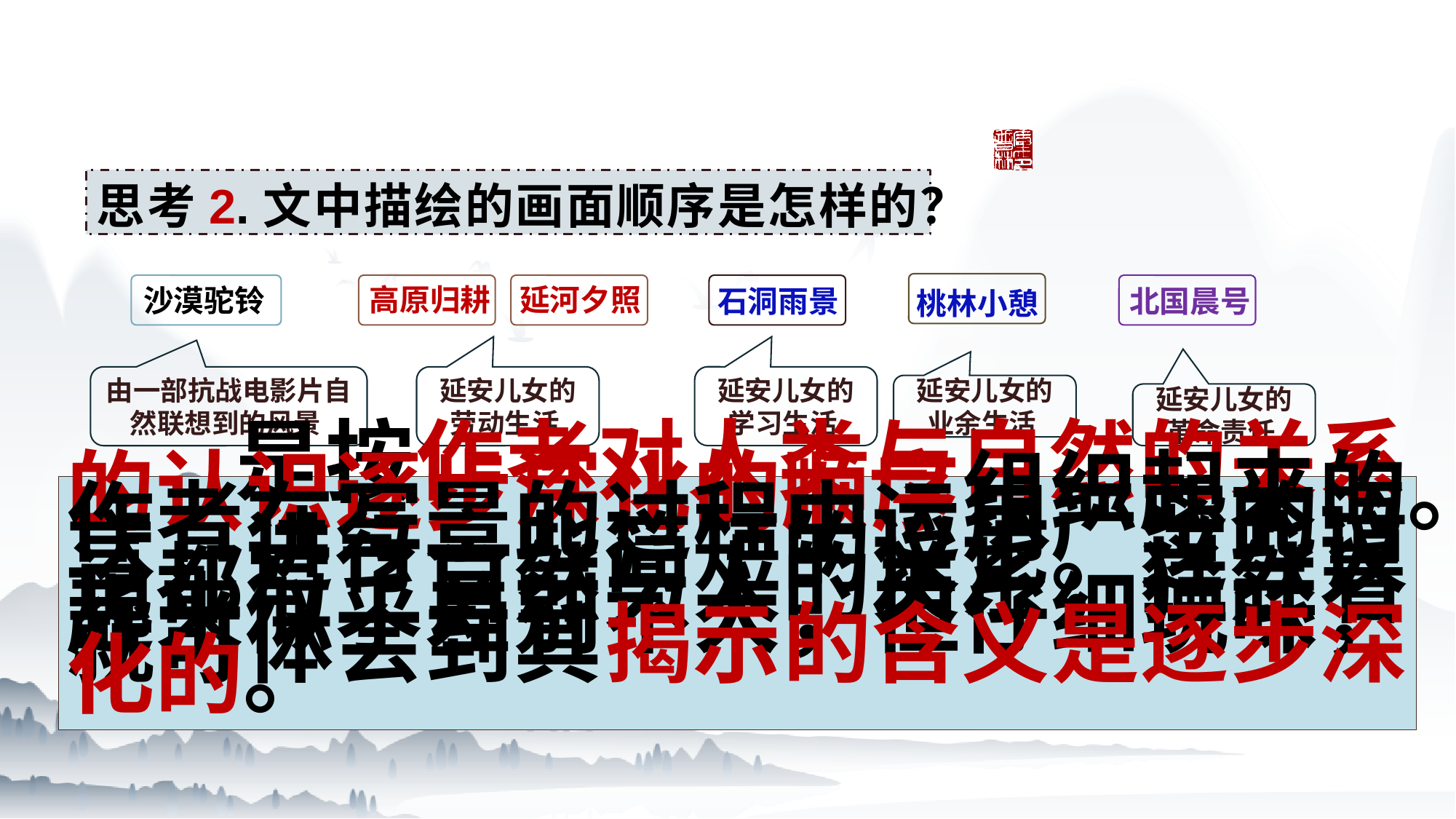

思考2.文中描绘的画面顺序是怎样的？

沙漠驼铃
高原归耕

延河夕照

石洞雨景
北国晨号
桃林小憩
由一部抗战电影片自然联想到的风景
延安儿女的劳动生活
延安儿女的学习生活
延安儿女的业余生活
延安儿女的革命责任
       是按作者对人类与自然的关系的认识逐步深化的顺序组织起来的。作者在写景的过程中运用严密的语言，进行一些简短的议论。这些议论都写了自然与人的关系，猛然看起来似乎差别不大，但仔细玩味，就可体会到其揭示的含义是逐步深化的。